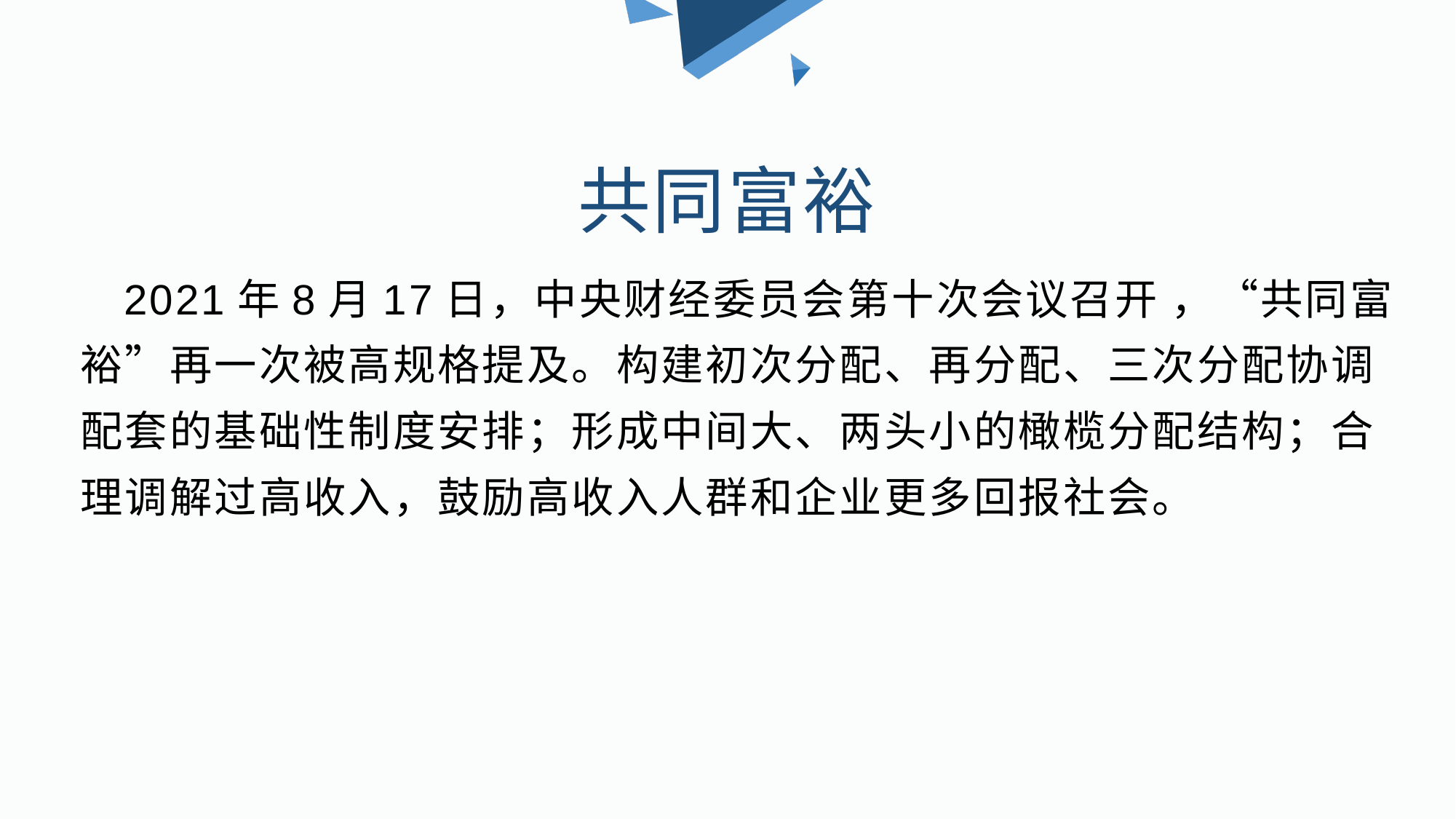

共同富裕
     2021年8月17日，中央财经委员会第十次会议召开 ，“共同富裕”再一次被高规格提及。构建初次分配、再分配、三次分配协调配套的基础性制度安排；形成中间大、两头小的橄榄分配结构；合理调解过高收入，鼓励高收入人群和企业更多回报社会。

12